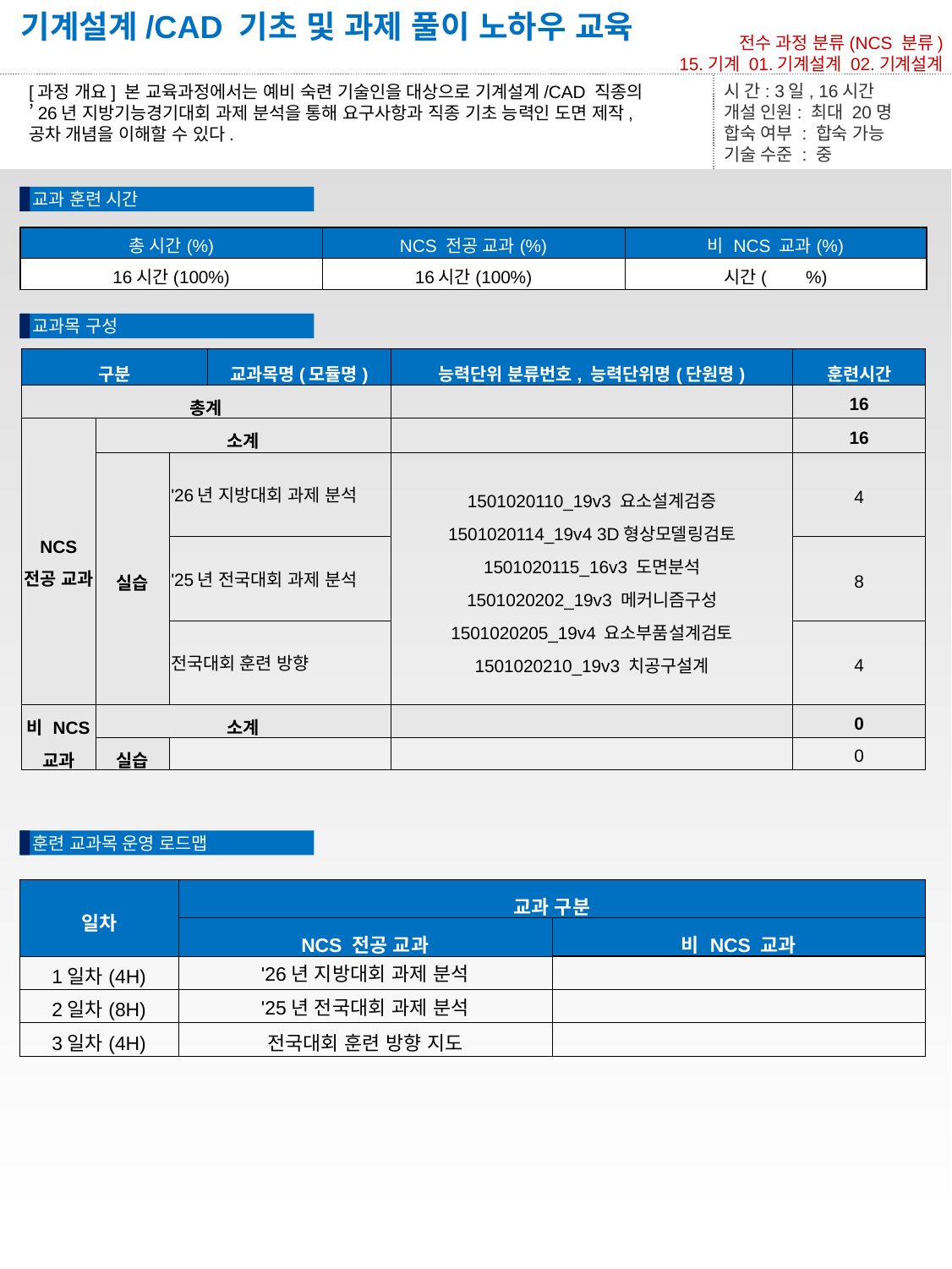

기계설계/CAD 기초 및 과제 풀이 노하우 교육
전수 과정 분류(NCS 분류)
15.기계 01.기계설계 02.기계설계
[과정 개요] 본 교육과정에서는 예비 숙련 기술인을 대상으로 기계설계/CAD 직종의
’26년 지방기능경기대회 과제 분석을 통해 요구사항과 직종 기초 능력인 도면 제작,
공차 개념을 이해할 수 있다.
시 간: 3일, 16시간
개설 인원: 최대 20명
합숙 여부 : 합숙 가능
기술 수준 : 중

교과 훈련 시간

| 총 시간(%) | NCS 전공 교과(%) | 비 NCS 교과(%) |
| --- | --- | --- |
| 16시간(100%) | 16시간(100%) | 시간( %) |
교과목 구성

| 구분 |  |  | 교과목명(모듈명) | 능력단위 분류번호, 능력단위명(단원명) | 훈련시간 |
| --- | --- | --- | --- | --- | --- |
| 총계 |  |  |  |  | 16 |
| NCS 전공 교과 | 소계 |  |  |  | 16 |
|  | 실습 | '26년 지방대회 과제 분석 |  | 1501020110\_19v3 요소설계검증 1501020114\_19v4 3D형상모델링검토 1501020115\_16v3 도면분석 1501020202\_19v3 메커니즘구성 1501020205\_19v4 요소부품설계검토 1501020210\_19v3 치공구설계 | 4 |
|  |  | '25년 전국대회 과제 분석 |  |  | 8 |
|  |  | 전국대회 훈련 방향 |  |  | 4 |
| 비 NCS 교과 | 소계 |  |  |  | 0 |
|  | 실습 |  |  |  | 0 |
훈련 교과목 운영 로드맵

| 일차 | 교과 구분 |  |
| --- | --- | --- |
|  | NCS 전공 교과 | 비 NCS 교과 |
| 1일차(4H) | '26년 지방대회 과제 분석 |  |
| 2일차(8H) | '25년 전국대회 과제 분석 |  |
| 3일차(4H) | 전국대회 훈련 방향 지도 |  |